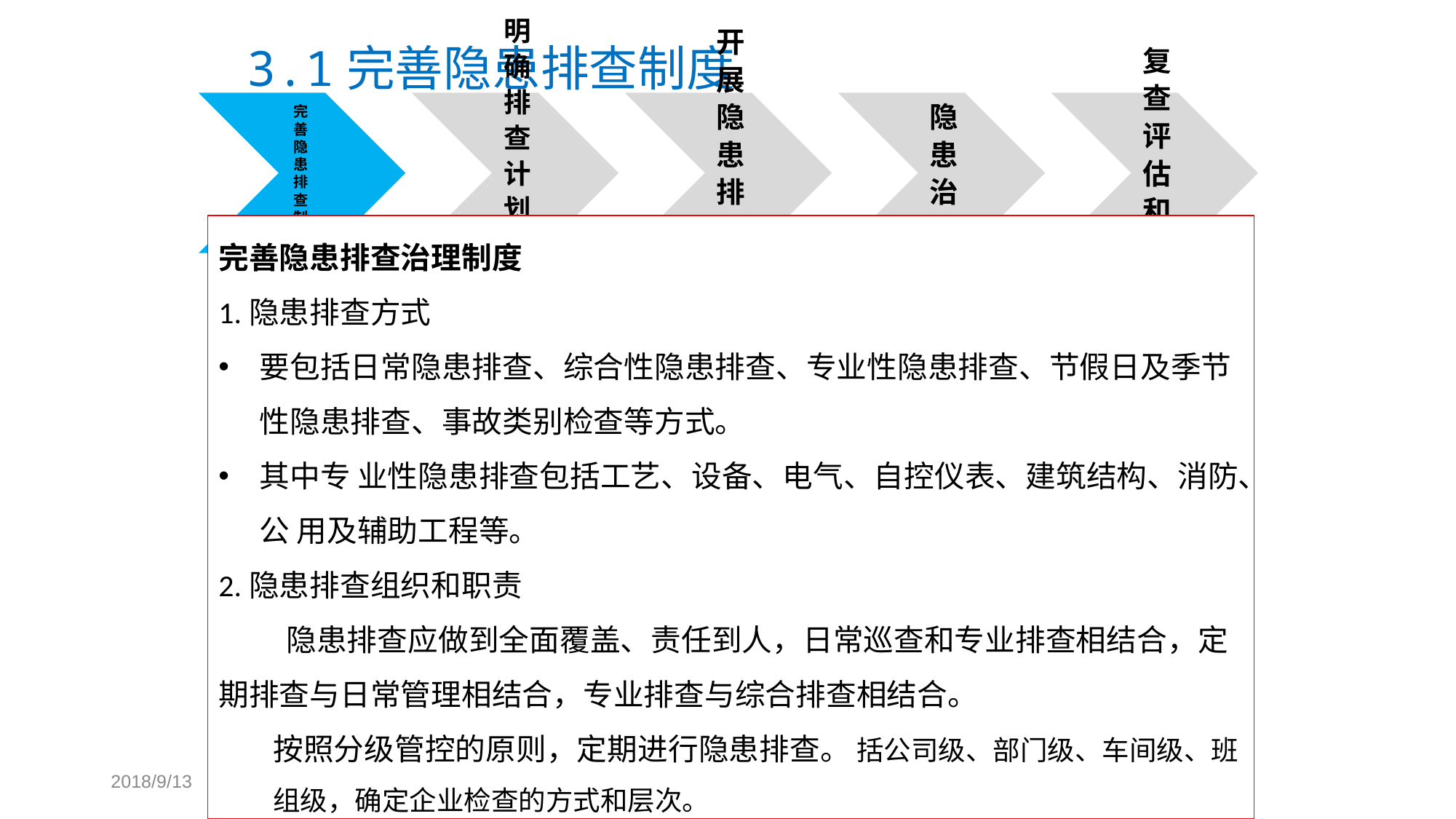

# 3.1完善隐患排查制度
完善隐患排查制度
开展隐患排查工作
隐患治理
复查评估和报告
完善隐患排查治理制度
1.隐患排查方式
要包括日常隐患排查、综合性隐患排查、专业性隐患排查、节假日及季节性隐患排查、事故类别检查等方式。
其中专 业性隐患排查包括工艺、设备、电气、自控仪表、建筑结构、消防、公 用及辅助工程等。
2.隐患排查组织和职责
         隐患排查应做到全面覆盖、责任到人，日常巡查和专业排查相结合，定期排查与日常管理相结合，专业排查与综合排查相结合。
按照分级管控的原则，定期进行隐患排查。 括公司级、部门级、车间级、班组级，确定企业检查的方式和层次。

2018/9/13